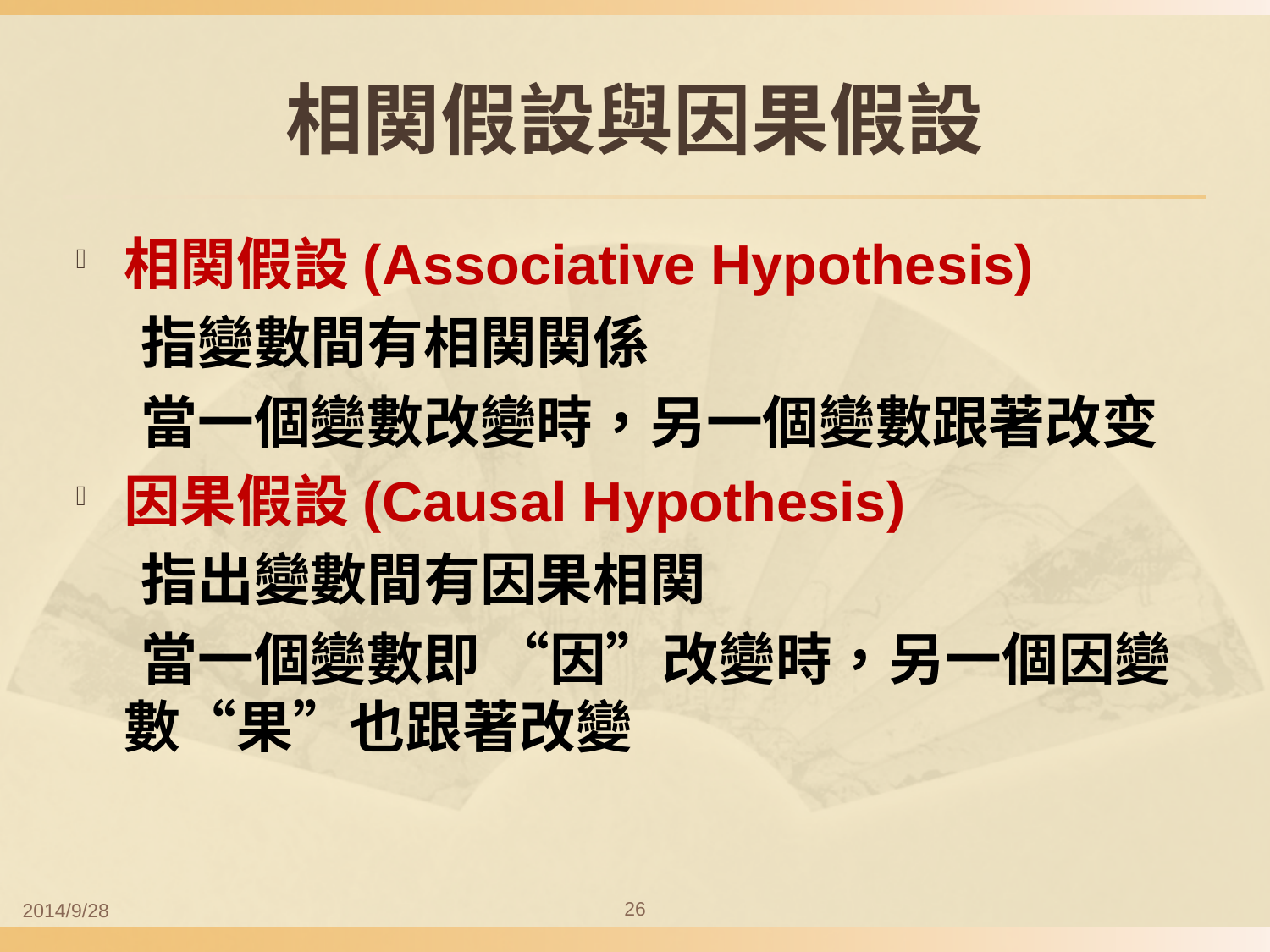

# 相関假設與因果假設
相関假設(Associative Hypothesis)
    指變數間有相関関係
    當一個變數改變時，另一個變數跟著改变
因果假設(Causal Hypothesis)
    指出變數間有因果相関
    當一個變數即 “因”改變時，另一個因變數“果”也跟著改變

2014/9/28
26